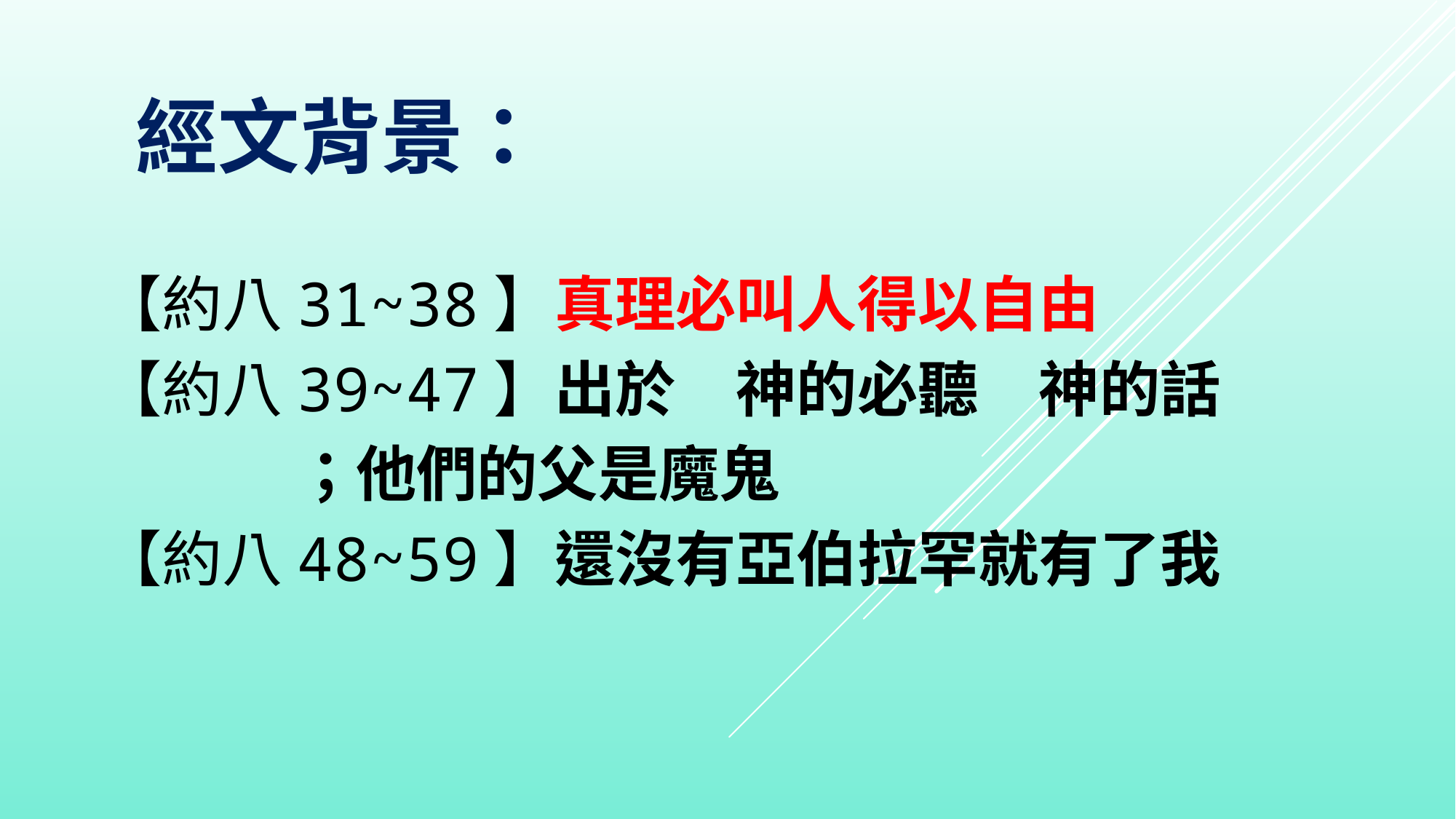

經文背景：
【約八31~38】真理必叫人得以自由
【約八39~47】出於　神的必聽　神的話
             ；他們的父是魔鬼
【約八48~59】還沒有亞伯拉罕就有了我